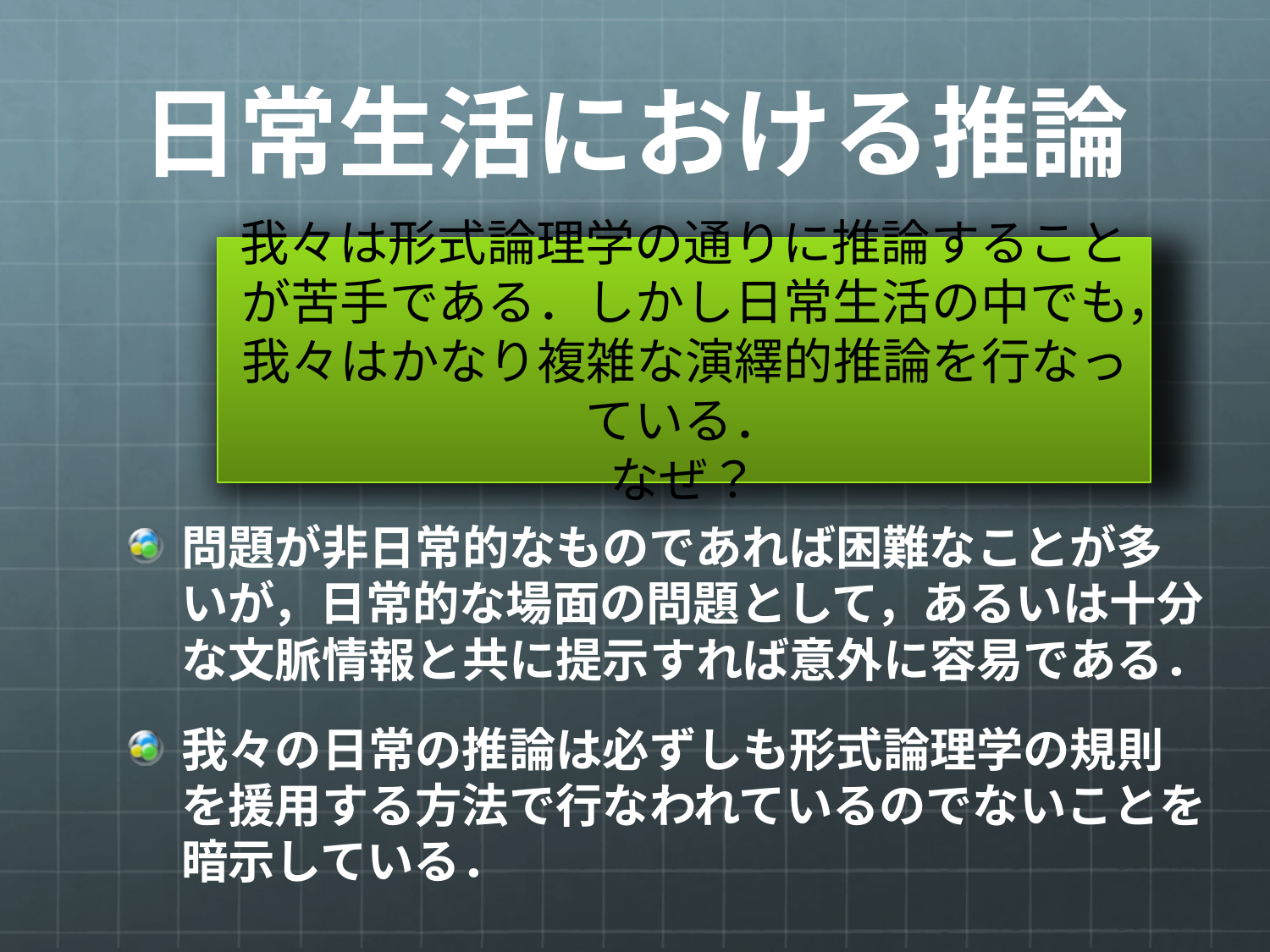

# 日常生活における推論
我々は形式論理学の通りに推論することが苦手である．しかし日常生活の中でも，我々はかなり複雑な演繹的推論を行なっている．
なぜ？
問題が非日常的なものであれば困難なことが多いが，日常的な場面の問題として，あるいは十分な文脈情報と共に提示すれば意外に容易である．
我々の日常の推論は必ずしも形式論理学の規則を援用する方法で行なわれているのでないことを暗示している．